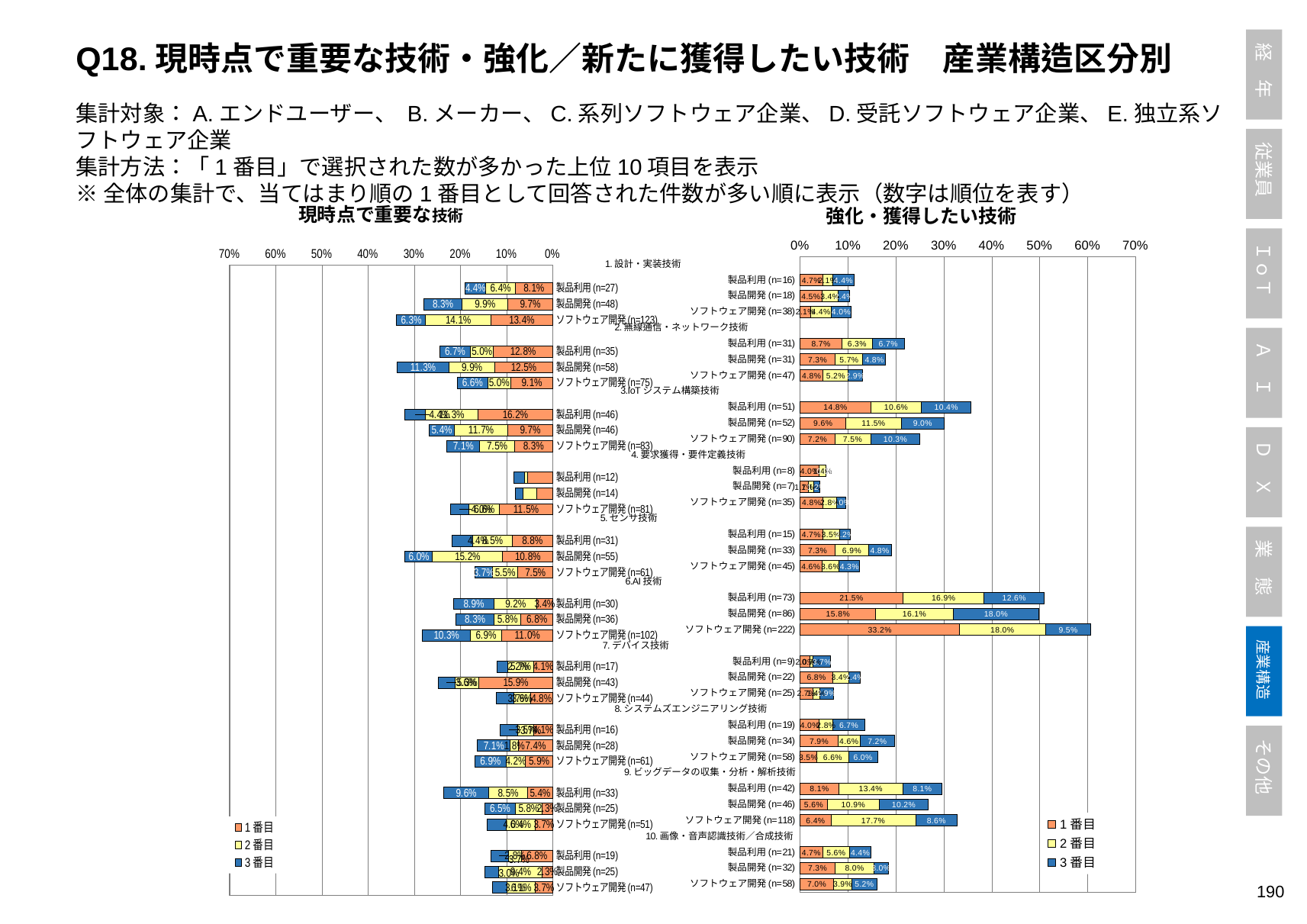

Q18.現時点で重要な技術・強化／新たに獲得したい技術　産業構造区分別
集計対象：A.エンドユーザー、 B.メーカー、C.系列ソフトウェア企業、D.受託ソフトウェア企業、E.独立系ソフトウェア企業
集計方法：「1番目」で選択された数が多かった上位10項目を表示
※全体の集計で、当てはまり順の1番目として回答された件数が多い順に表示（数字は順位を表す）
現時点で重要な技術
強化・獲得したい技術

### Chart

| Category | 1番目 | 2番目 | 3番目 |
|---|---|---|---|
| 1.設計・実装技術　　　　　　　　　　　　 | None | None | None |
| 製品利用(n=16) | 0.04697986577181208 | 0.02112676056338028 | 0.044444444444444446 |
| 製品開発(n=18) | 0.04519774011299435 | 0.034482758620689655 | 0.023952095808383235 |
| ソフトウェア開発(n=38) | 0.021447721179624665 | 0.04419889502762431 | 0.040229885057471264 |
| 2.無線通信・ネットワーク技術　　　　　 | None | None | None |
| 製品利用(n=31) | 0.087248322147651 | 0.06338028169014084 | 0.06666666666666667 |
| 製品開発(n=31) | 0.07344632768361582 | 0.05747126436781609 | 0.04790419161676647 |
| ソフトウェア開発(n=47) | 0.04825737265415549 | 0.052486187845303865 | 0.028735632183908046 |
| 3.IoTシステム構築技術　　　　　　　　 | None | None | None |
| 製品利用(n=51) | 0.1476510067114094 | 0.1056338028169014 | 0.1037037037037037 |
| 製品開発(n=52) | 0.096045197740113 | 0.11494252873563218 | 0.08982035928143713 |
| ソフトウェア開発(n=90) | 0.07238605898123325 | 0.07458563535911603 | 0.10344827586206896 |
| 4.要求獲得・要件定義技術 　　　　　 | None | None | None |
| 製品利用(n=8) | 0.040268456375838924 | 0.014084507042253521 | 0.0 |
| 製品開発(n=7) | 0.01694915254237288 | 0.011494252873563218 | 0.011976047904191617 |
| ソフトウェア開発(n=35) | 0.04825737265415549 | 0.027624309392265192 | 0.020114942528735632 |
| 5.センサ技術 　　　　 　　　　　　　　　　 | None | None | None |
| 製品利用(n=15) | 0.04697986577181208 | 0.035211267605633804 | 0.022222222222222223 |
| 製品開発(n=33) | 0.07344632768361582 | 0.06896551724137931 | 0.04790419161676647 |
| ソフトウェア開発(n=45) | 0.045576407506702415 | 0.03591160220994475 | 0.04310344827586207 |
| 6.AI技術 　　　　　　　　　　　            | None | None | None |
| 製品利用(n=73) | 0.21476510067114093 | 0.16901408450704225 | 0.1259259259259259 |
| 製品開発(n=86) | 0.15819209039548024 | 0.16091954022988506 | 0.17964071856287425 |
| ソフトウェア開発(n=222) | 0.3324396782841823 | 0.17955801104972377 | 0.09482758620689655 |
| 7.デバイス技術　　　　　 　　　　　　　　 | None | None | None |
| 製品利用(n=9) | 0.020134228187919462 | 0.007042253521126761 | 0.037037037037037035 |
| 製品開発(n=22) | 0.06779661016949153 | 0.034482758620689655 | 0.023952095808383235 |
| ソフトウェア開発(n=25) | 0.02680965147453083 | 0.013812154696132596 | 0.028735632183908046 |
| 8.システムズエンジニアリング技術　　　 | None | None | None |
| 製品利用(n=19) | 0.040268456375838924 | 0.028169014084507043 | 0.06666666666666667 |
| 製品開発(n=34) | 0.07909604519774012 | 0.04597701149425287 | 0.0718562874251497 |
| ソフトウェア開発(n=58) | 0.03485254691689008 | 0.06629834254143646 | 0.0603448275862069 |
| 9.ビッグデータの収集・分析・解析技術 | None | None | None |
| 製品利用(n=42) | 0.08053691275167785 | 0.13380281690140844 | 0.08148148148148149 |
| 製品開発(n=46) | 0.05649717514124294 | 0.10919540229885058 | 0.10179640718562874 |
| ソフトウェア開発(n=118) | 0.064343163538874 | 0.17679558011049723 | 0.08620689655172414 |
| 10.画像・音声認識技術／合成技術  | None | None | None |
| 製品利用(n=21) | 0.04697986577181208 | 0.056338028169014086 | 0.044444444444444446 |
| 製品開発(n=32) | 0.07344632768361582 | 0.08045977011494253 | 0.029940119760479042 |
| ソフトウェア開発(n=58) | 0.06970509383378017 | 0.03867403314917127 | 0.05172413793103448 |

### Chart

| Category | 1番目 | 2番目 | 3番目 |
|---|---|---|---|
|  | None | None | None |
| 製品利用(n=27) | 0.08108108108108109 | 0.06382978723404255 | 0.044444444444444446 |
| 製品開発(n=48) | 0.09659090909090909 | 0.09941520467836257 | 0.08333333333333333 |
| ソフトウェア開発(n=123) | 0.13368983957219252 | 0.14127423822714683 | 0.06285714285714286 |
|  | None | None | None |
| 製品利用(n=35) | 0.12837837837837837 | 0.04964539007092199 | 0.06666666666666667 |
| 製品開発(n=58) | 0.125 | 0.09941520467836257 | 0.1130952380952381 |
| ソフトウェア開発(n=75) | 0.09090909090909091 | 0.04986149584487535 | 0.06571428571428571 |
|  | None | None | None |
| 製品利用(n=46) | 0.16216216216216217 | 0.11347517730496454 | 0.044444444444444446 |
| 製品開発(n=46) | 0.09659090909090909 | 0.11695906432748537 | 0.05357142857142857 |
| ソフトウェア開発(n=83) | 0.08288770053475936 | 0.07479224376731301 | 0.07142857142857142 |
|  | None | None | None |
| 製品利用(n=12) | 0.05405405405405406 | 0.0070921985815602835 | 0.022222222222222223 |
| 製品開発(n=14) | 0.03409090909090909 | 0.029239766081871343 | 0.017857142857142856 |
| ソフトウェア開発(n=81) | 0.11497326203208556 | 0.0664819944598338 | 0.04 |
|  | None | None | None |
| 製品利用(n=31) | 0.08783783783783784 | 0.0851063829787234 | 0.044444444444444446 |
| 製品開発(n=55) | 0.10795454545454546 | 0.15204678362573099 | 0.05952380952380952 |
| ソフトウェア開発(n=61) | 0.0748663101604278 | 0.055401662049861494 | 0.037142857142857144 |
|  | None | None | None |
| 製品利用(n=30) | 0.033783783783783786 | 0.09219858156028368 | 0.08888888888888889 |
| 製品開発(n=36) | 0.06818181818181818 | 0.05847953216374269 | 0.08333333333333333 |
| ソフトウェア開発(n=102) | 0.10962566844919786 | 0.06925207756232687 | 0.10285714285714286 |
|  | None | None | None |
| 製品利用(n=17) | 0.04054054054054054 | 0.05673758865248227 | 0.022222222222222223 |
| 製品開発(n=43) | 0.1590909090909091 | 0.05263157894736842 | 0.03571428571428571 |
| ソフトウェア開発(n=44) | 0.0481283422459893 | 0.036011080332409975 | 0.037142857142857144 |
|  | None | None | None |
| 製品利用(n=16) | 0.04054054054054054 | 0.03546099290780142 | 0.037037037037037035 |
| 製品開発(n=28) | 0.07386363636363637 | 0.017543859649122806 | 0.07142857142857142 |
| ソフトウェア開発(n=61) | 0.058823529411764705 | 0.04155124653739612 | 0.06857142857142857 |
|  | None | None | None |
| 製品利用(n=33) | 0.05405405405405406 | 0.0851063829787234 | 0.0962962962962963 |
| 製品開発(n=25) | 0.022727272727272728 | 0.05847953216374269 | 0.06547619047619048 |
| ソフトウェア開発(n=51) | 0.0374331550802139 | 0.06371191135734072 | 0.04 |
|  | None | None | None |
| 製品利用(n=19) | 0.06756756756756757 | 0.028368794326241134 | 0.037037037037037035 |
| 製品開発(n=25) | 0.022727272727272728 | 0.0935672514619883 | 0.02976190476190476 |
| ソフトウェア開発(n=47) | 0.0374331550802139 | 0.060941828254847646 | 0.03142857142857143 |
190